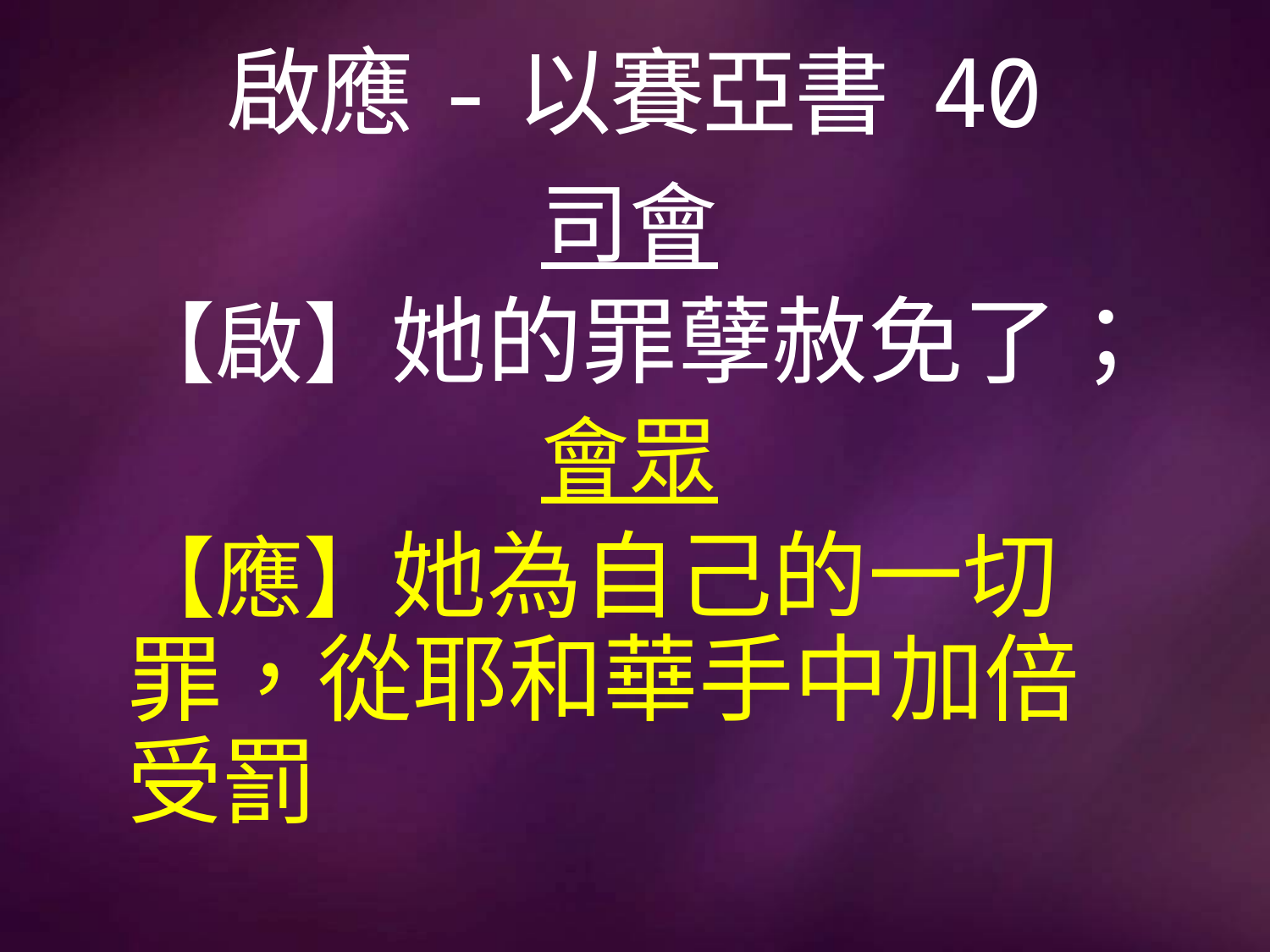

# 啟應-以賽亞書 40
司會
【啟】她的罪孽赦免了；
會眾
【應】她為自己的一切罪，從耶和華手中加倍受罰